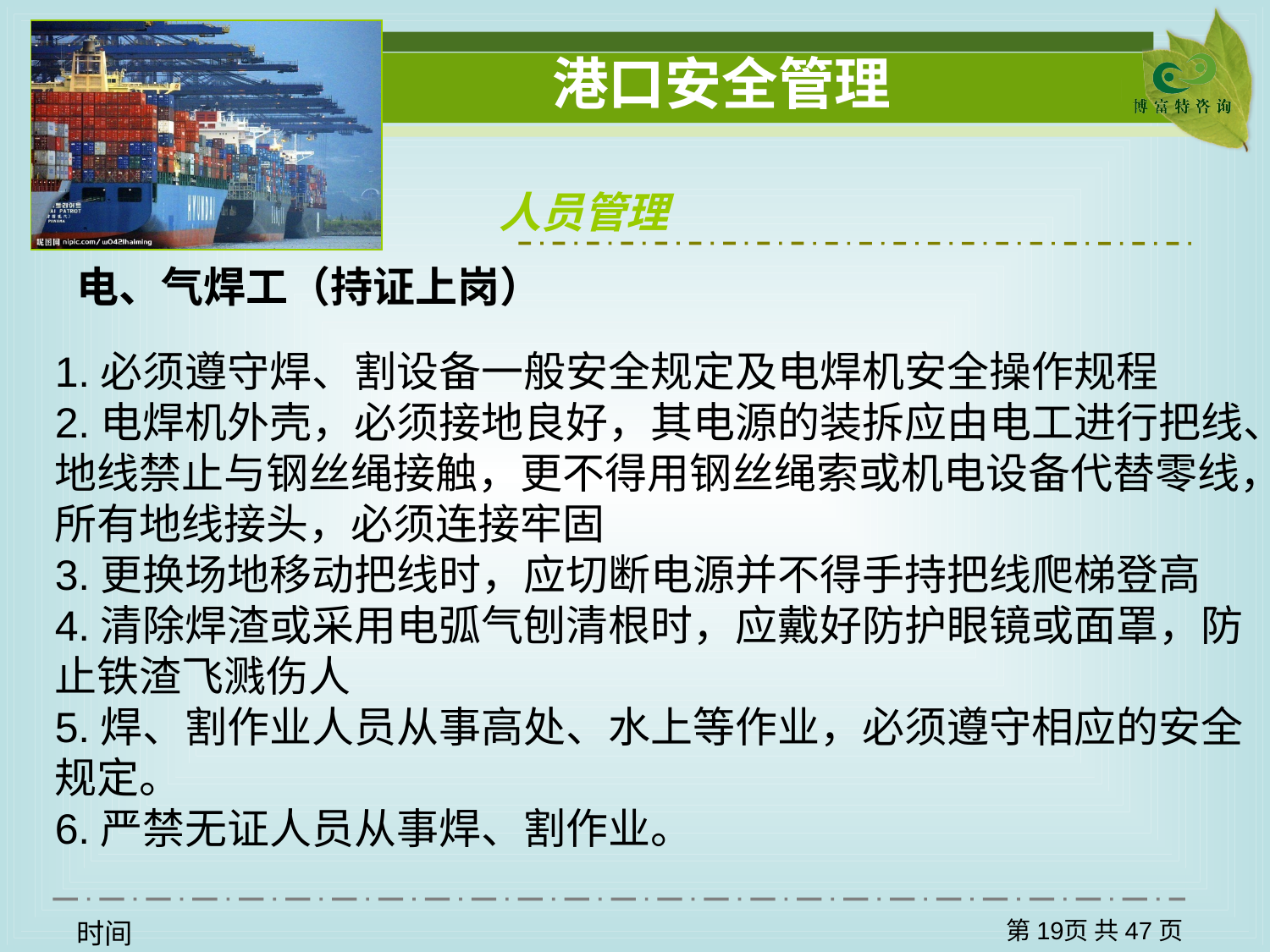

人员管理

电、气焊工（持证上岗）
1.必须遵守焊、割设备一般安全规定及电焊机安全操作规程
2.电焊机外壳，必须接地良好，其电源的装拆应由电工进行把线、地线禁止与钢丝绳接触，更不得用钢丝绳索或机电设备代替零线，所有地线接头，必须连接牢固
3.更换场地移动把线时，应切断电源并不得手持把线爬梯登高
4.清除焊渣或采用电弧气刨清根时，应戴好防护眼镜或面罩，防止铁渣飞溅伤人
5.焊、割作业人员从事高处、水上等作业，必须遵守相应的安全规定。
6.严禁无证人员从事焊、割作业。

第19页 共47页
时间